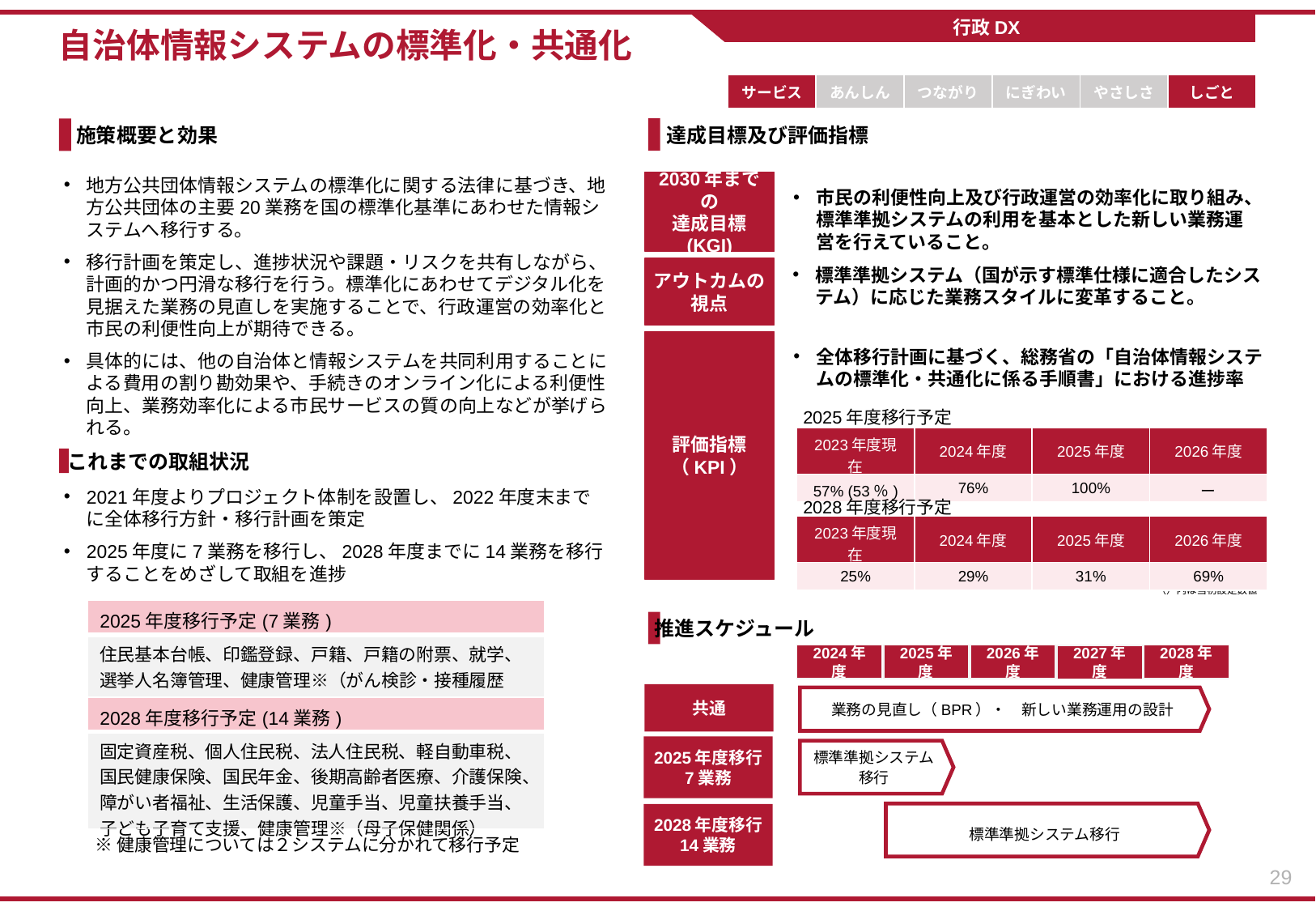

行政DX
自治体情報システムの標準化・共通化
| サービス | あんしん | つながり | にぎわい | やさしさ | しごと |
| --- | --- | --- | --- | --- | --- |

達成目標及び評価指標

施策概要と効果
地方公共団体情報システムの標準化に関する法律に基づき、地方公共団体の主要20業務を国の標準化基準にあわせた情報システムへ移行する。
移行計画を策定し、進捗状況や課題・リスクを共有しながら、計画的かつ円滑な移行を行う。標準化にあわせてデジタル化を見据えた業務の見直しを実施することで、行政運営の効率化と市民の利便性向上が期待できる。
具体的には、他の自治体と情報システムを共同利用することによる費用の割り勘効果や、手続きのオンライン化による利便性向上、業務効率化による市民サービスの質の向上などが挙げられる。
2030年までの
達成目標
(KGI)
市民の利便性向上及び行政運営の効率化に取り組み、標準準拠システムの利用を基本とした新しい業務運営を行えていること。
標準準拠システム（国が示す標準仕様に適合したシステム）に応じた業務スタイルに変革すること。
アウトカムの
視点

評価指標
（KPI）
全体移行計画に基づく、総務省の「自治体情報システムの標準化・共通化に係る手順書」における進捗率
2025年度移行予定
| 2023年度現在 | 2024年度 | 2025年度 | 2026年度 |
| --- | --- | --- | --- |
| 57% (53％) | 76% | 100% | ー |

これまでの取組状況
2021年度よりプロジェクト体制を設置し、2022年度末までに全体移行方針・移行計画を策定
2025年度に7業務を移行し、2028年度までに14業務を移行することをめざして取組を進捗
2028年度移行予定
| 2023年度現在 | 2024年度 | 2025年度 | 2026年度 |
| --- | --- | --- | --- |
| 25% | 29% | 31% | 69% |
（）内は当初設定数値
| 2025年度移行予定(7業務) |
| --- |
| 住民基本台帳、印鑑登録、戸籍、戸籍の附票、就学、 選挙人名簿管理、健康管理※（がん検診・接種履歴等） |

推進スケジュール
2024年度
2025年度
2026年度
2028年度
2027年度
共通
業務の見直し（BPR）・　新しい業務運用の設計
| 2028年度移行予定(14業務) |
| --- |
| 固定資産税、個人住民税、法人住民税、軽自動車税、 国民健康保険、国民年金、後期高齢者医療、介護保険、 障がい者福祉、生活保護、児童手当、児童扶養手当、 子ども子育て支援、健康管理※（母子保健関係） |

2025年度移行
7業務
標準準拠システム
移行​
標準準拠システム移行
2028年度移行
14業務
※健康管理については２システムに分かれて移行予定
29